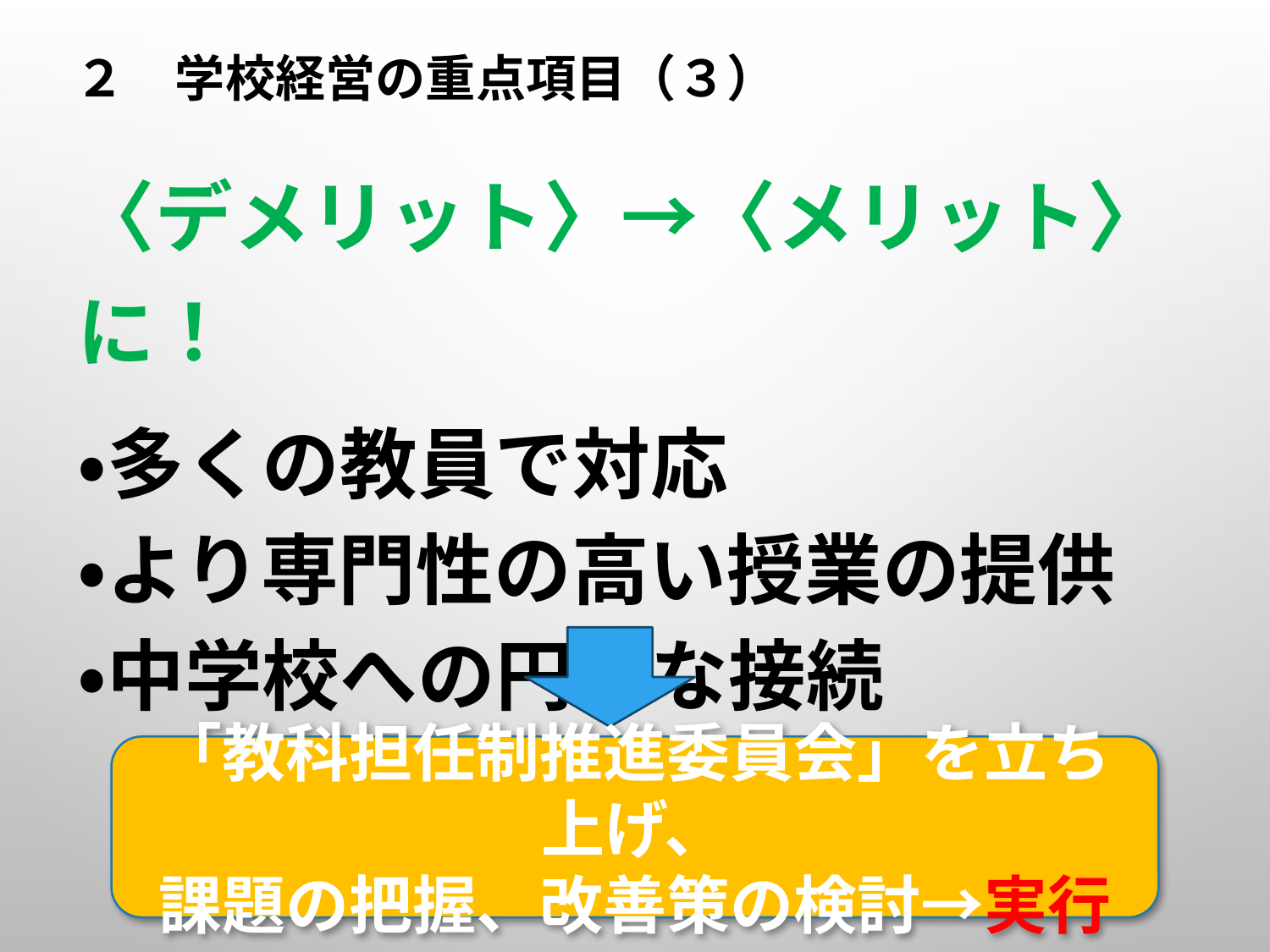

２　学校経営の重点項目（３）
〈デメリット〉→〈メリット〉に！
・多くの教員で対応
・より専門性の高い授業の提供
・中学校への円滑な接続

「教科担任制推進委員会」を立ち上げ、
課題の把握、改善策の検討→実行